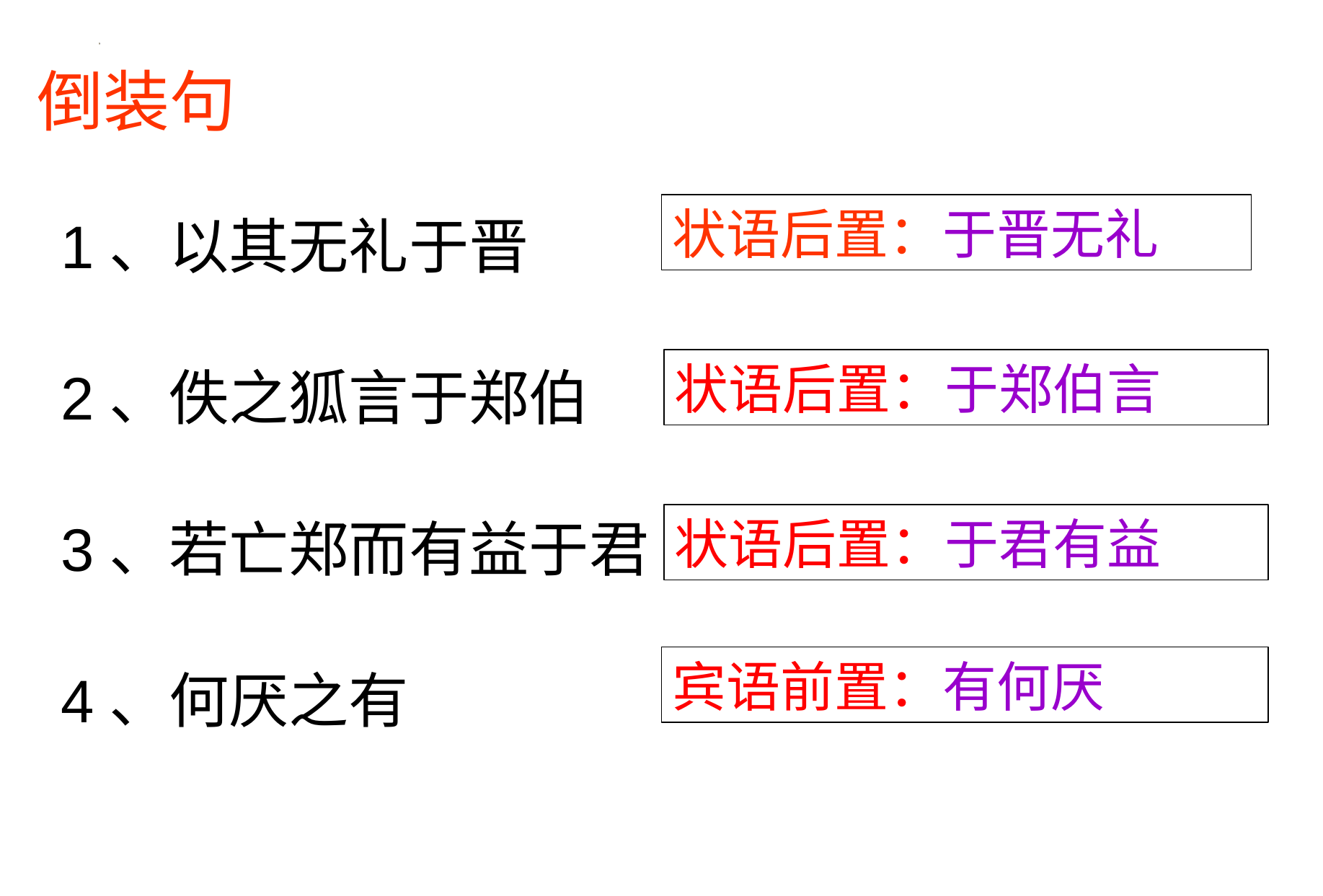

倒装句
1、以其无礼于晋
2、佚之狐言于郑伯
3、若亡郑而有益于君
4、何厌之有
状语后置：于晋无礼
状语后置：于郑伯言
状语后置：于君有益
宾语前置：有何厌